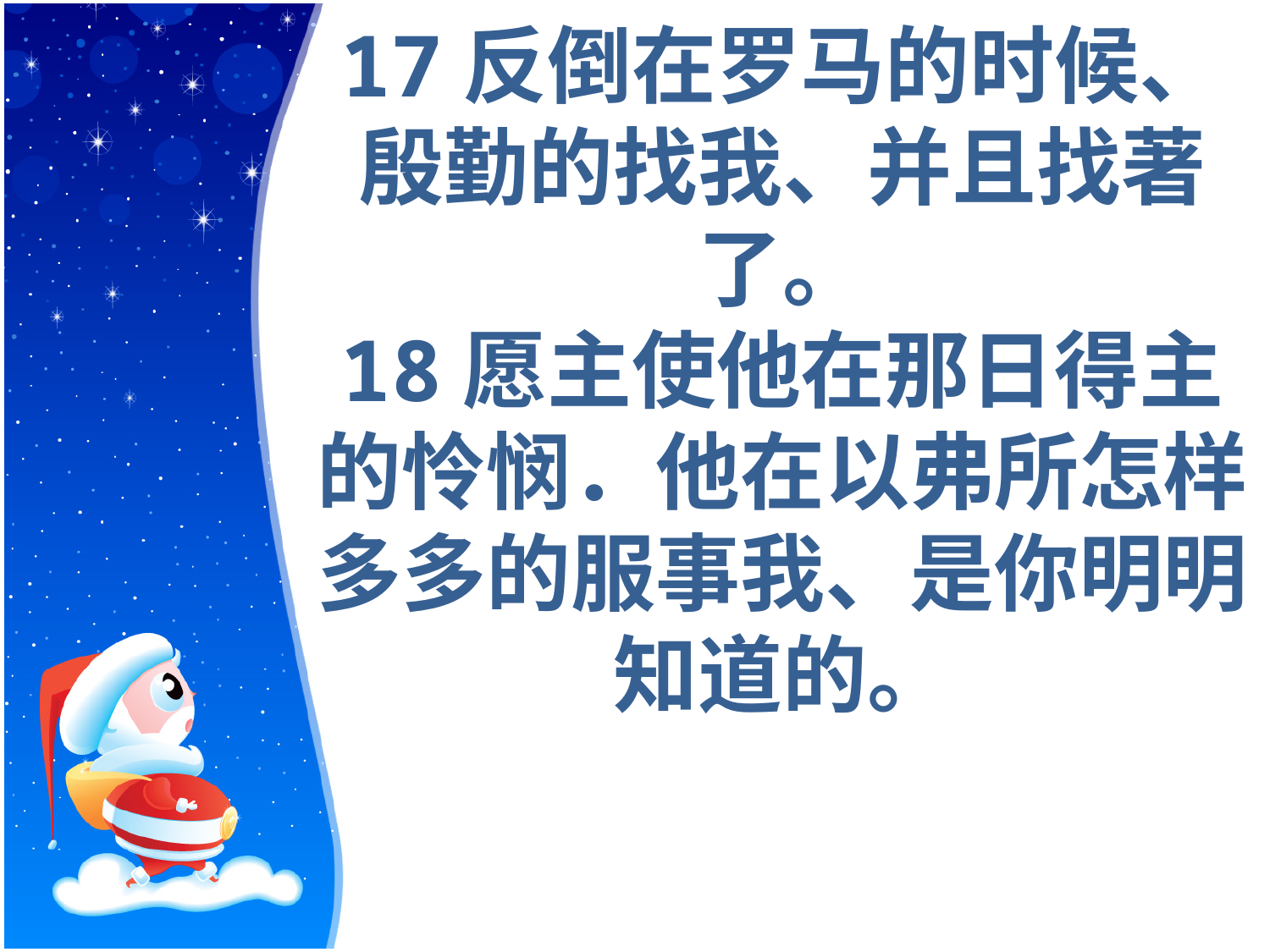

17反倒在罗马的时候、殷勤的找我、并且找著了。
18愿主使他在那日得主的怜悯．他在以弗所怎样多多的服事我、是你明明知道的。